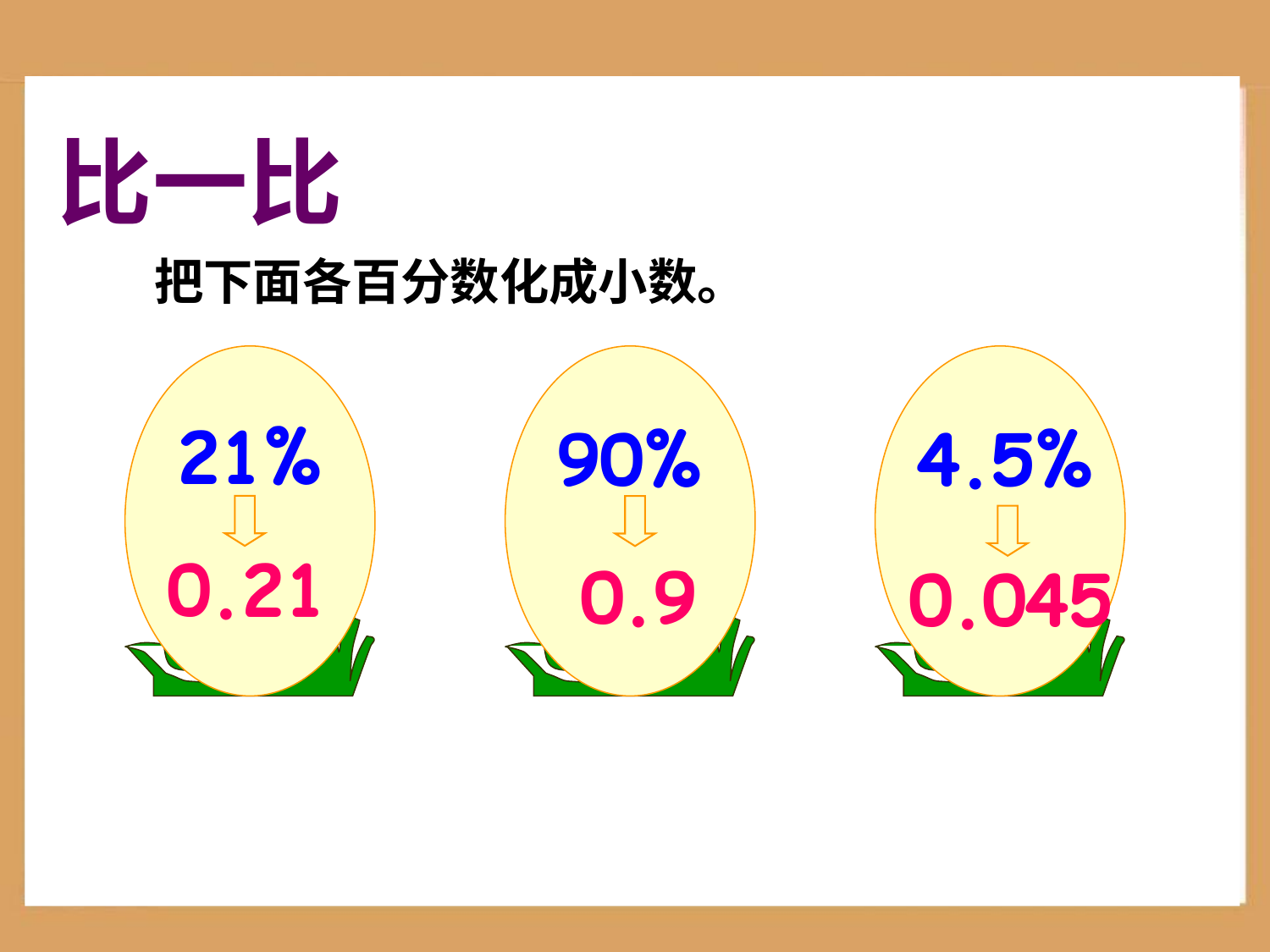

比一比
把下面各百分数化成小数。

21%
90%
4.5%

0.21
0.9
0.045